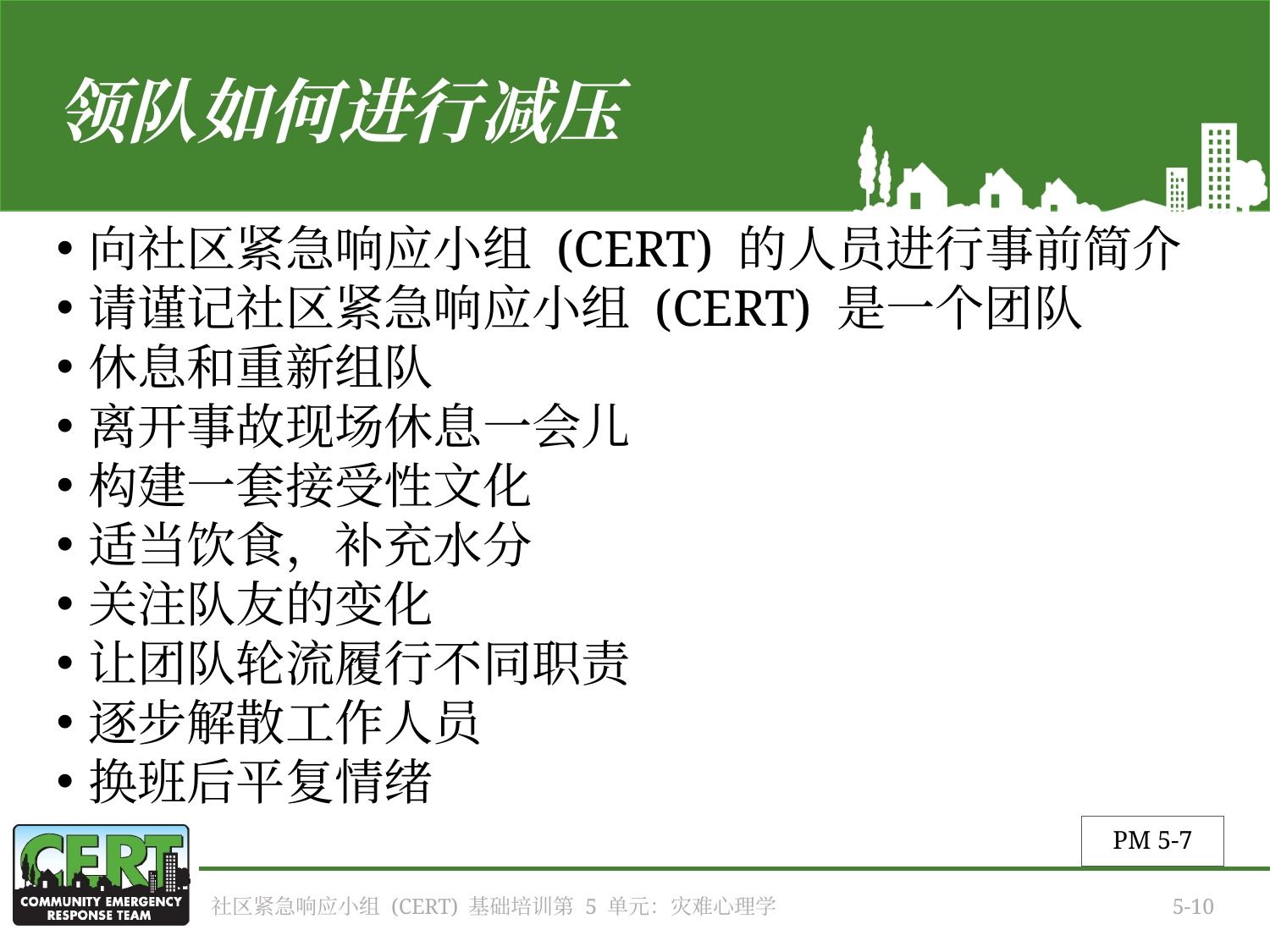

# 领队如何进行减压
向社区紧急响应小组 (CERT) 的人员进行事前简介
请谨记社区紧急响应小组 (CERT) 是一个团队
休息和重新组队
离开事故现场休息一会儿
构建一套接受性文化
适当饮食，补充水分
关注队友的变化
让团队轮流履行不同职责
逐步解散工作人员
换班后平复情绪
PM 5-7
社区紧急响应小组 (CERT) 基础培训第 5 单元：灾难心理学
5-10